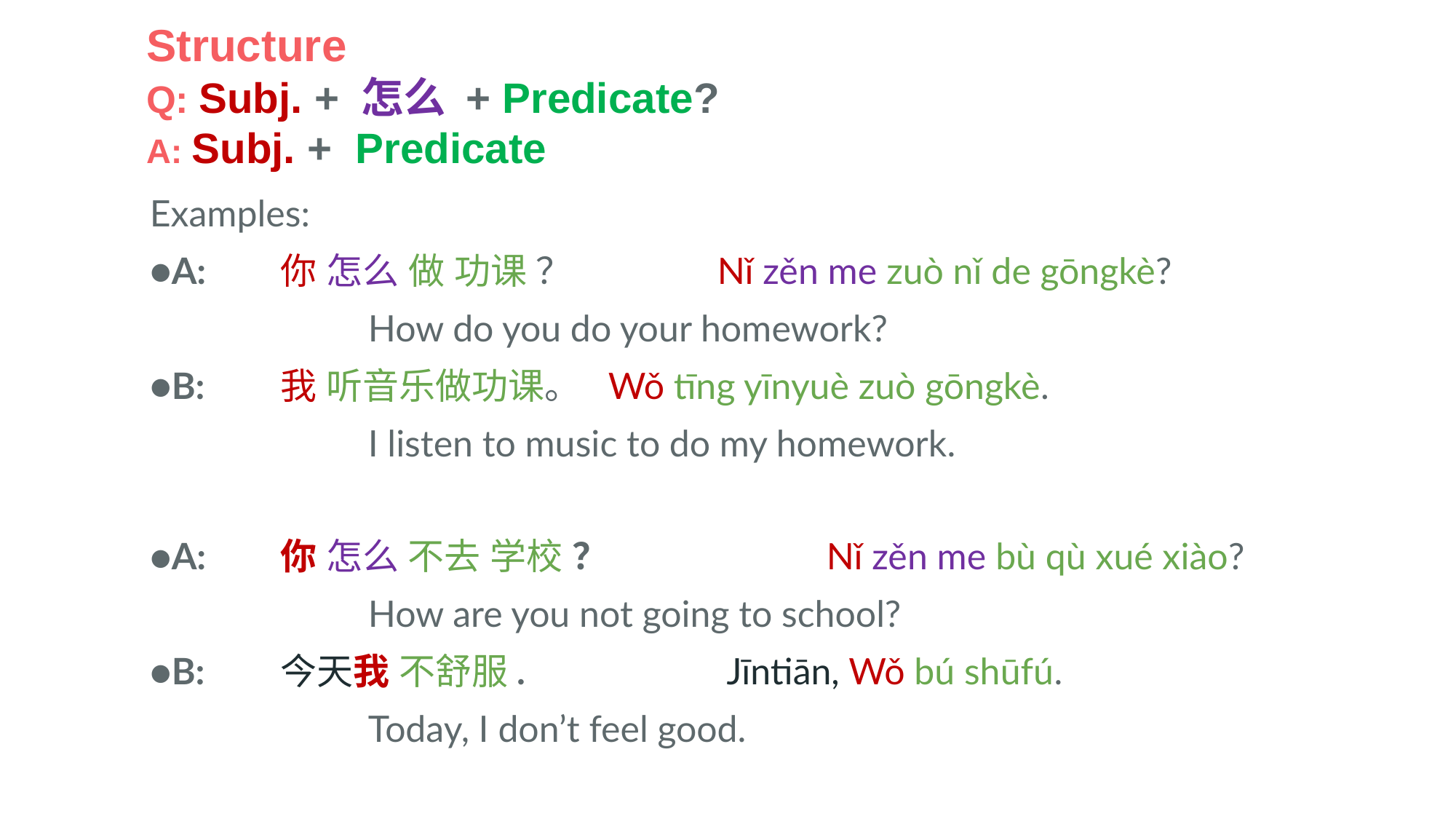

# Structure Q: Subj. + 怎么 + Predicate?
A: Subj. +  Predicate
Examples:
A: 	你 怎么 做 功课 ？		Nǐ zěn me zuò nǐ de gōngkè?
		How do you do your homework?
B: 	我 听音乐做功课。	Wǒ tīng yīnyuè zuò gōngkè.
		I listen to music to do my homework.

A: 	你 怎么 不去 学校 ？		Nǐ zěn me bù qù xué xiào?
		How are you not going to school?
B:	今天我 不舒服.		 Jīntiān, Wǒ bú shūfú.
		Today, I don’t feel good.